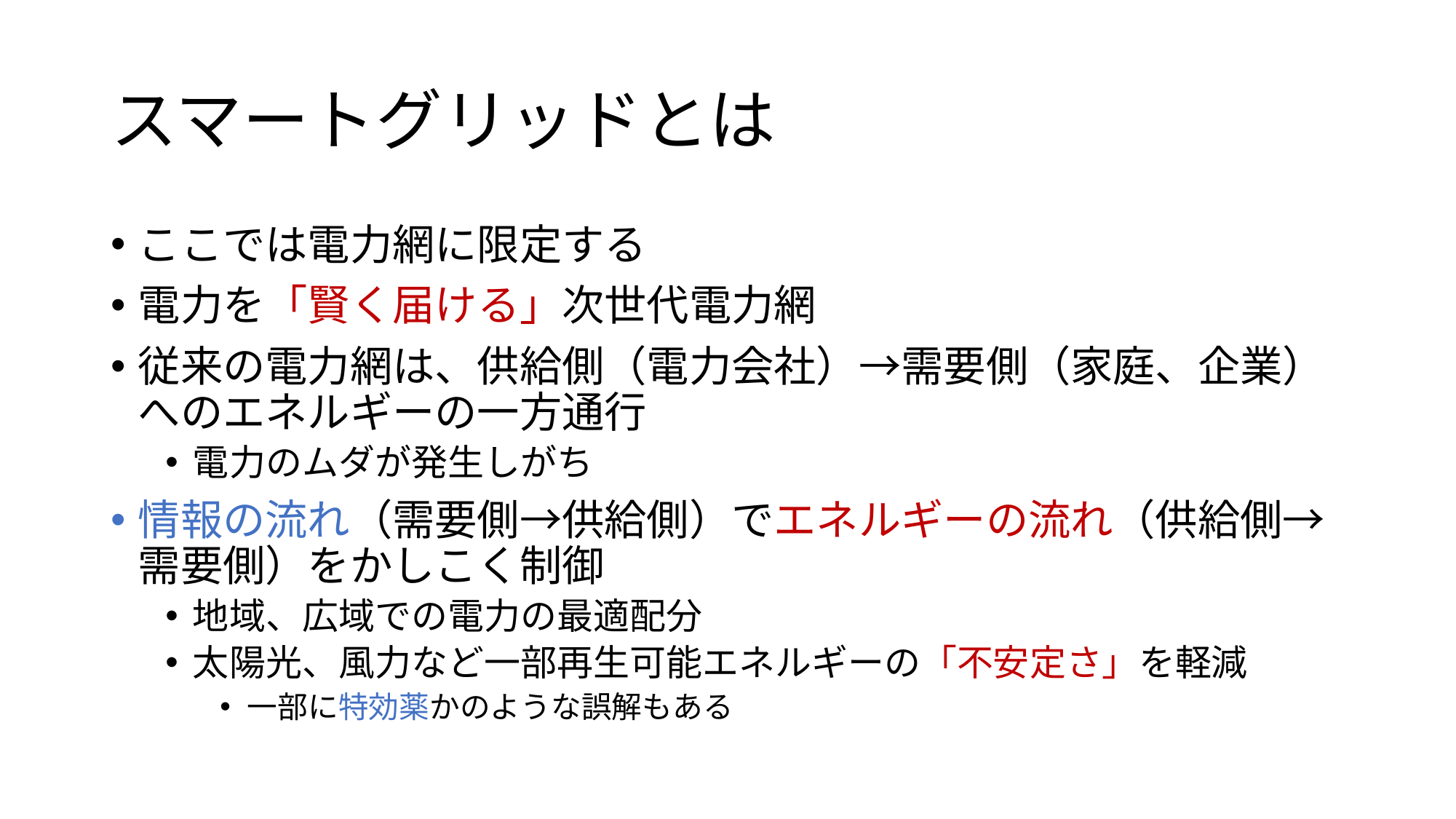

# スマートグリッドとは
ここでは電力網に限定する
電力を「賢く届ける」次世代電力網
従来の電力網は、供給側（電力会社）→需要側（家庭、企業）へのエネルギーの一方通行
電力のムダが発生しがち
情報の流れ（需要側→供給側）でエネルギーの流れ（供給側→需要側）をかしこく制御
地域、広域での電力の最適配分
太陽光、風力など一部再生可能エネルギーの「不安定さ」を軽減
一部に特効薬かのような誤解もある